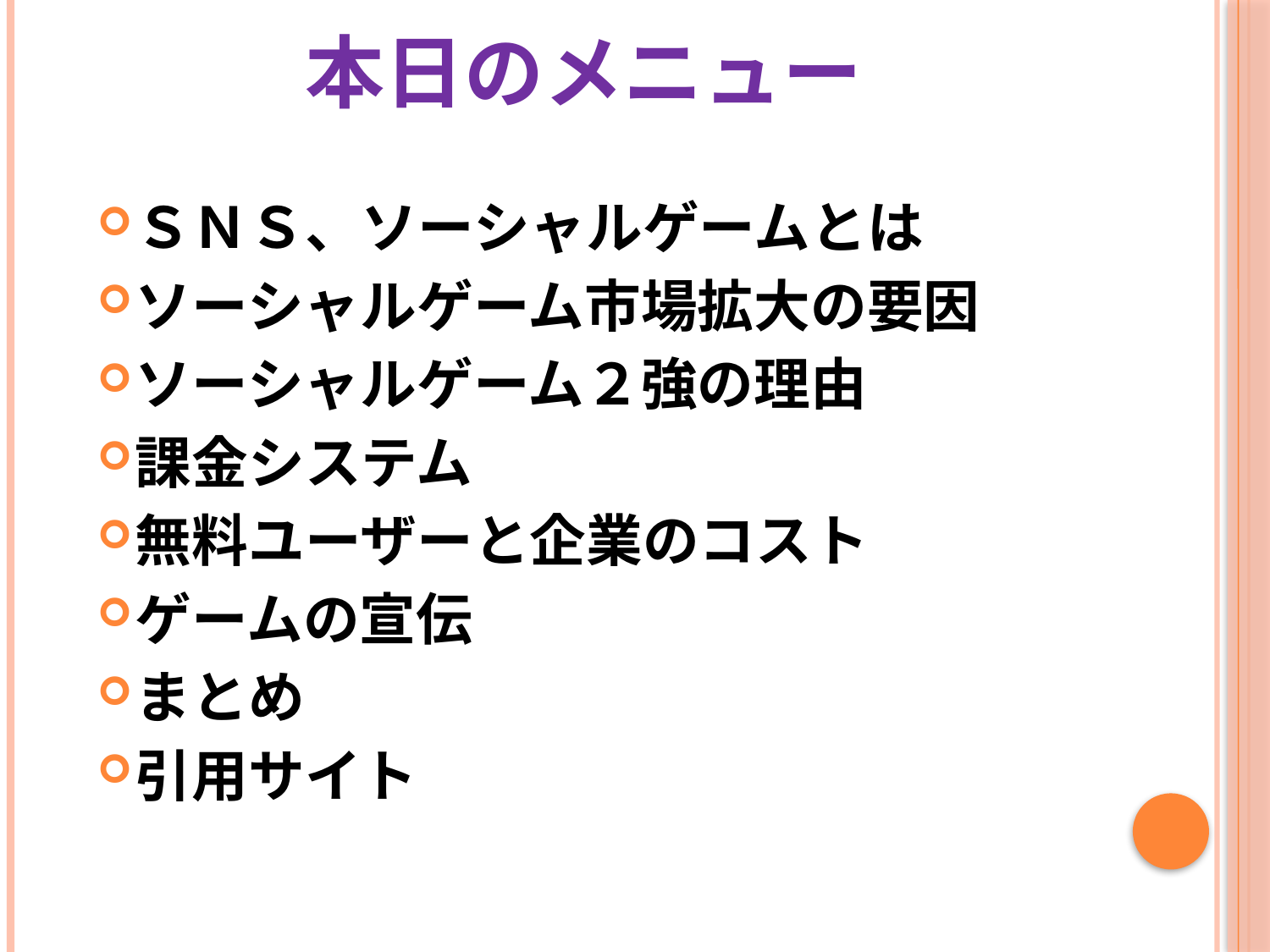

# 本日のメニュー
ＳＮＳ、ソーシャルゲームとは
ソーシャルゲーム市場拡大の要因
ソーシャルゲーム２強の理由
課金システム
無料ユーザーと企業のコスト
ゲームの宣伝
まとめ
引用サイト